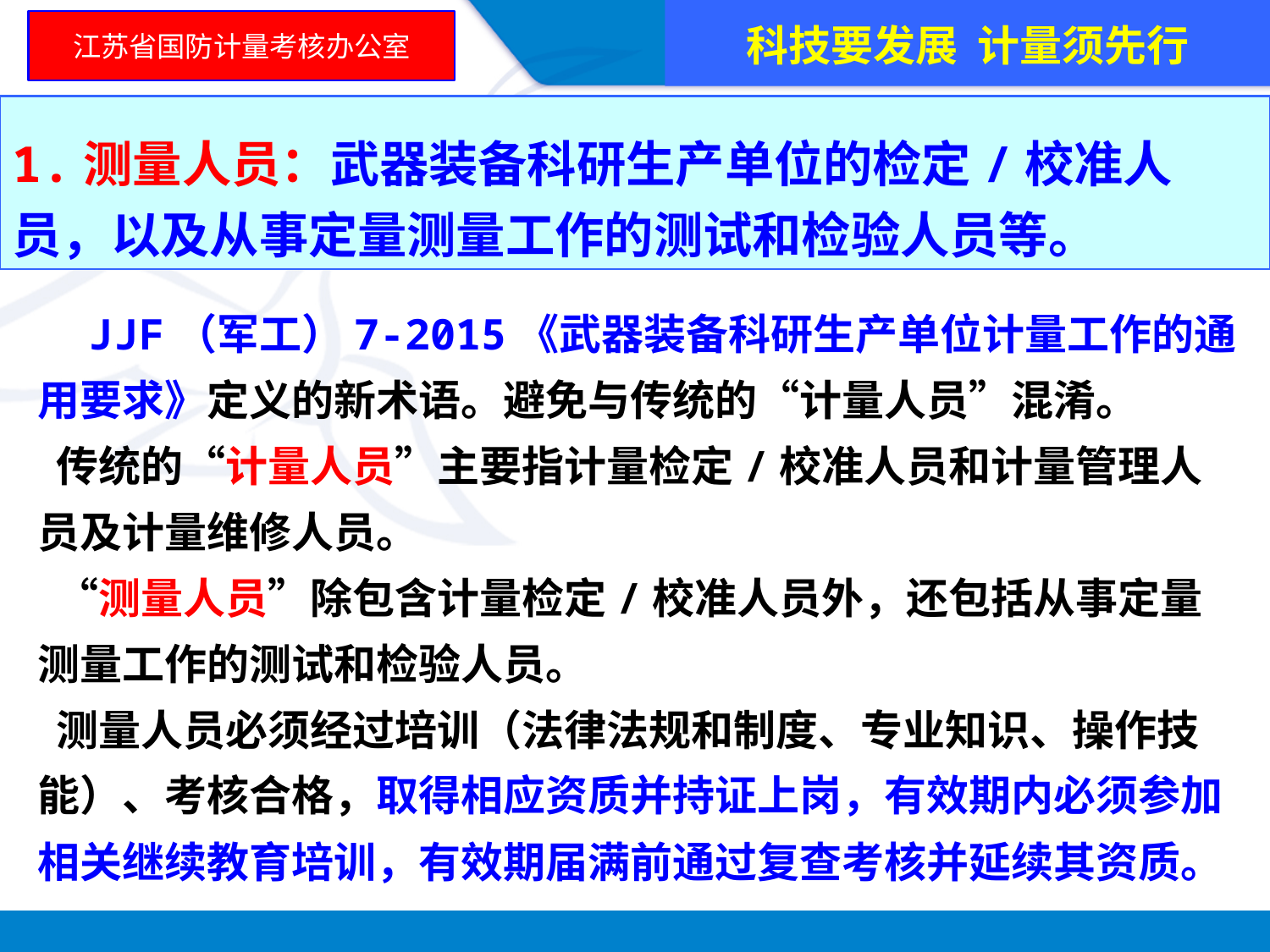

科技要发展  计量须先行
江苏省国防计量考核办公室
1.测量人员：武器装备科研生产单位的检定/校准人员，以及从事定量测量工作的测试和检验人员等。

  JJF（军工）7-2015《武器装备科研生产单位计量工作的通用要求》定义的新术语。避免与传统的“计量人员”混淆。
  传统的“计量人员”主要指计量检定/校准人员和计量管理人员及计量维修人员。
  “测量人员”除包含计量检定/校准人员外，还包括从事定量测量工作的测试和检验人员。
  测量人员必须经过培训（法律法规和制度、专业知识、操作技能）、考核合格，取得相应资质并持证上岗，有效期内必须参加相关继续教育培训，有效期届满前通过复查考核并延续其资质。